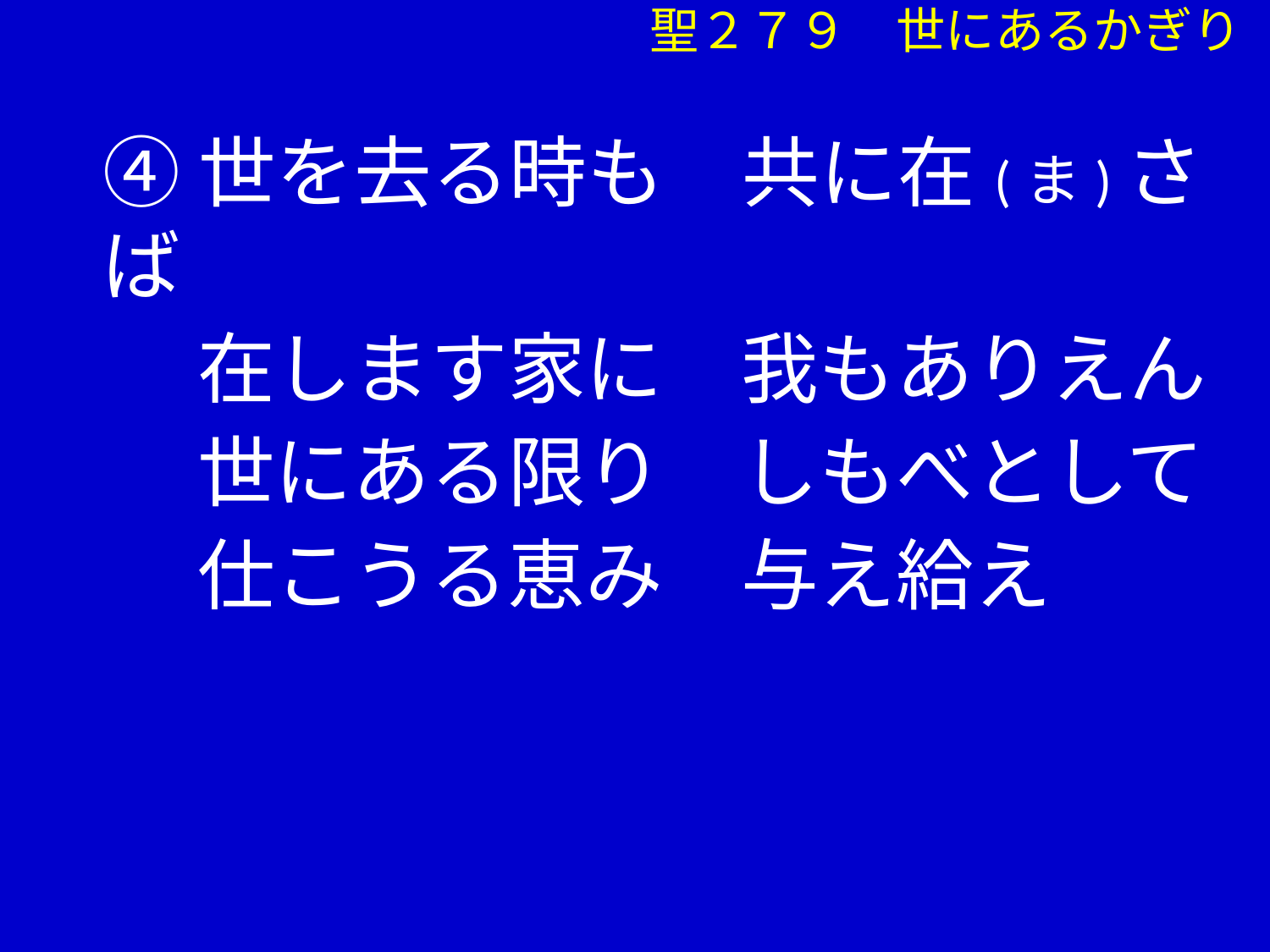

聖２７９　世にあるかぎり
④世を去る時も　共に在(ま)さば
　 在します家に　我もありえん
　 世にある限り　しもべとして
　 仕こうる恵み　与え給え